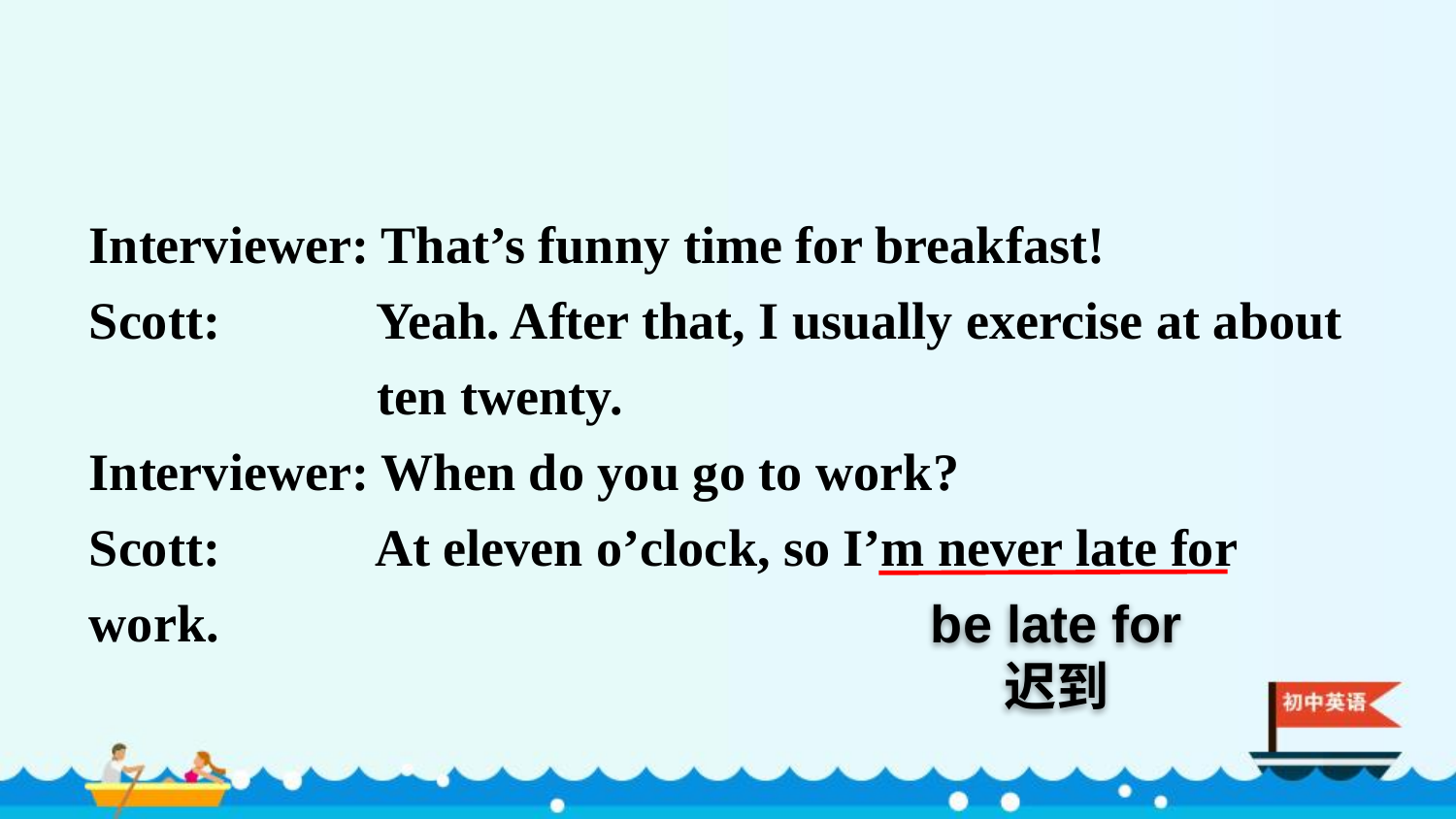

Interviewer: That’s funny time for breakfast!
Scott:            Yeah. After that, I usually exercise at about
                      ten twenty.
Interviewer: When do you go to work?
Scott:            At eleven o’clock, so I’m never late for work.
be late for
迟到